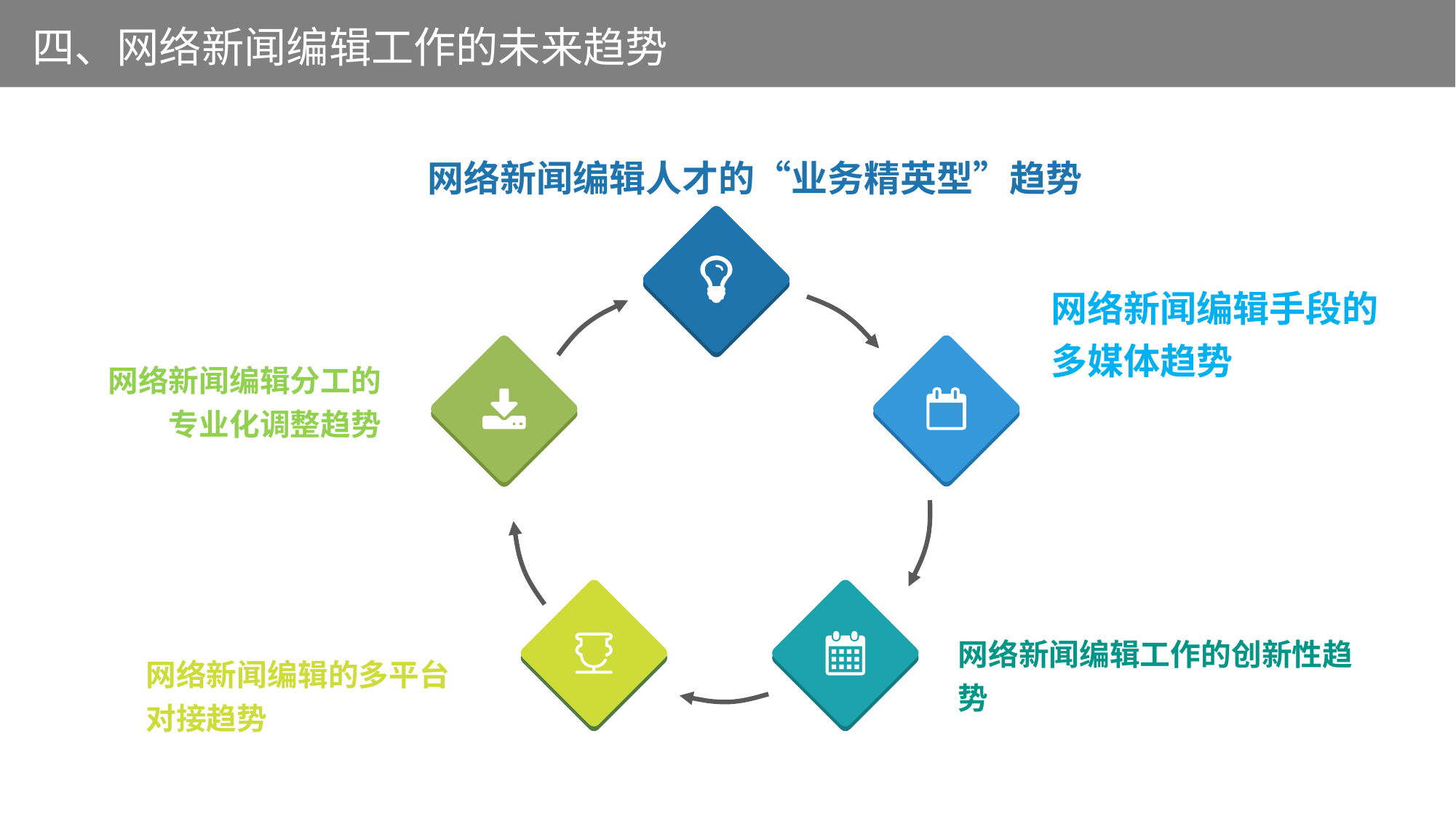

四、网络新闻编辑工作的未来趋势
网络新闻编辑人才的“业务精英型”趋势

网络新闻编辑手段的多媒体趋势

网络新闻编辑分工的专业化调整趋势

网络新闻编辑工作的创新性趋势

网络新闻编辑的多平台对接趋势